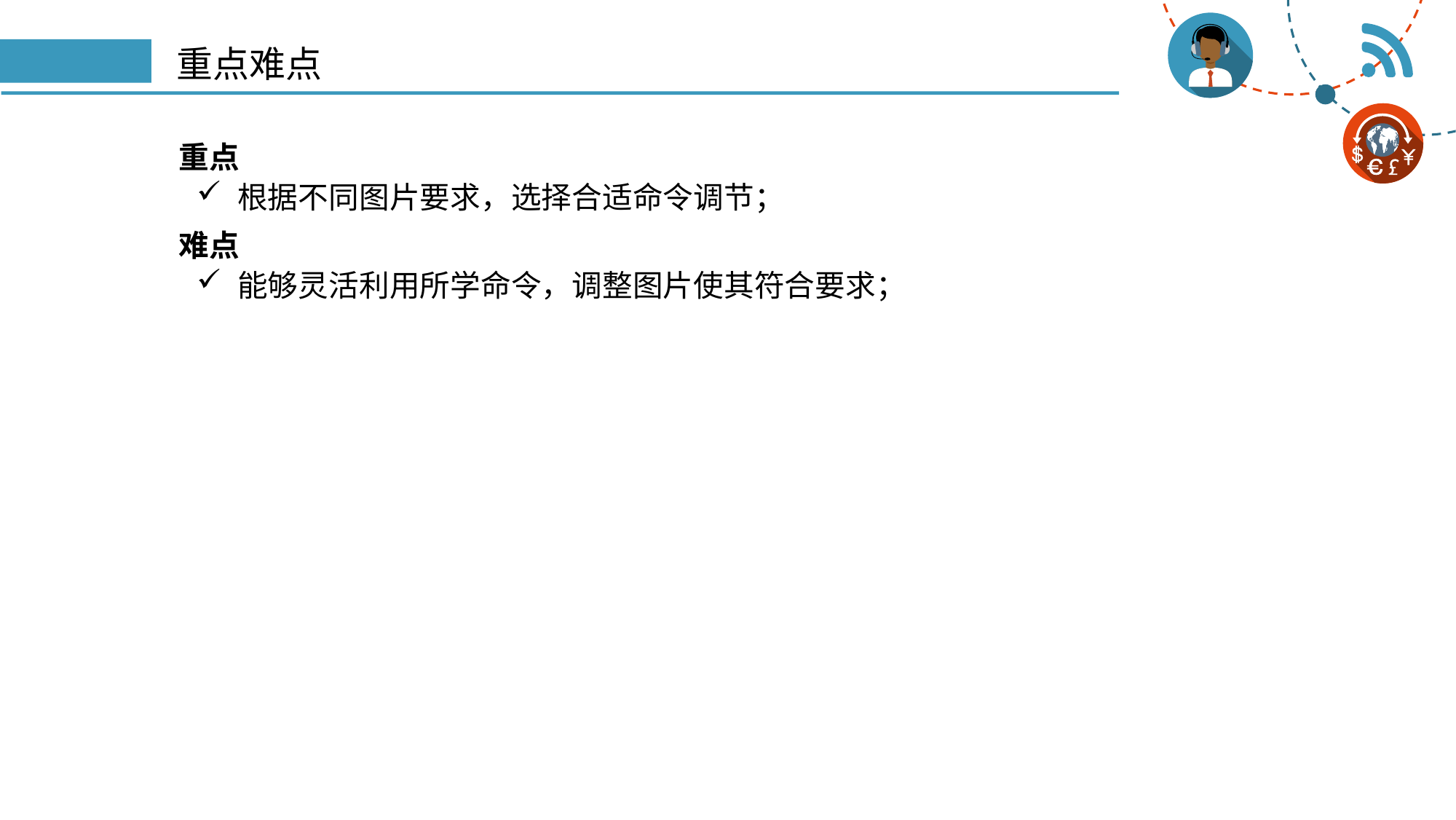

# 重点难点
重点
根据不同图片要求，选择合适命令调节；
难点
能够灵活利用所学命令，调整图片使其符合要求；